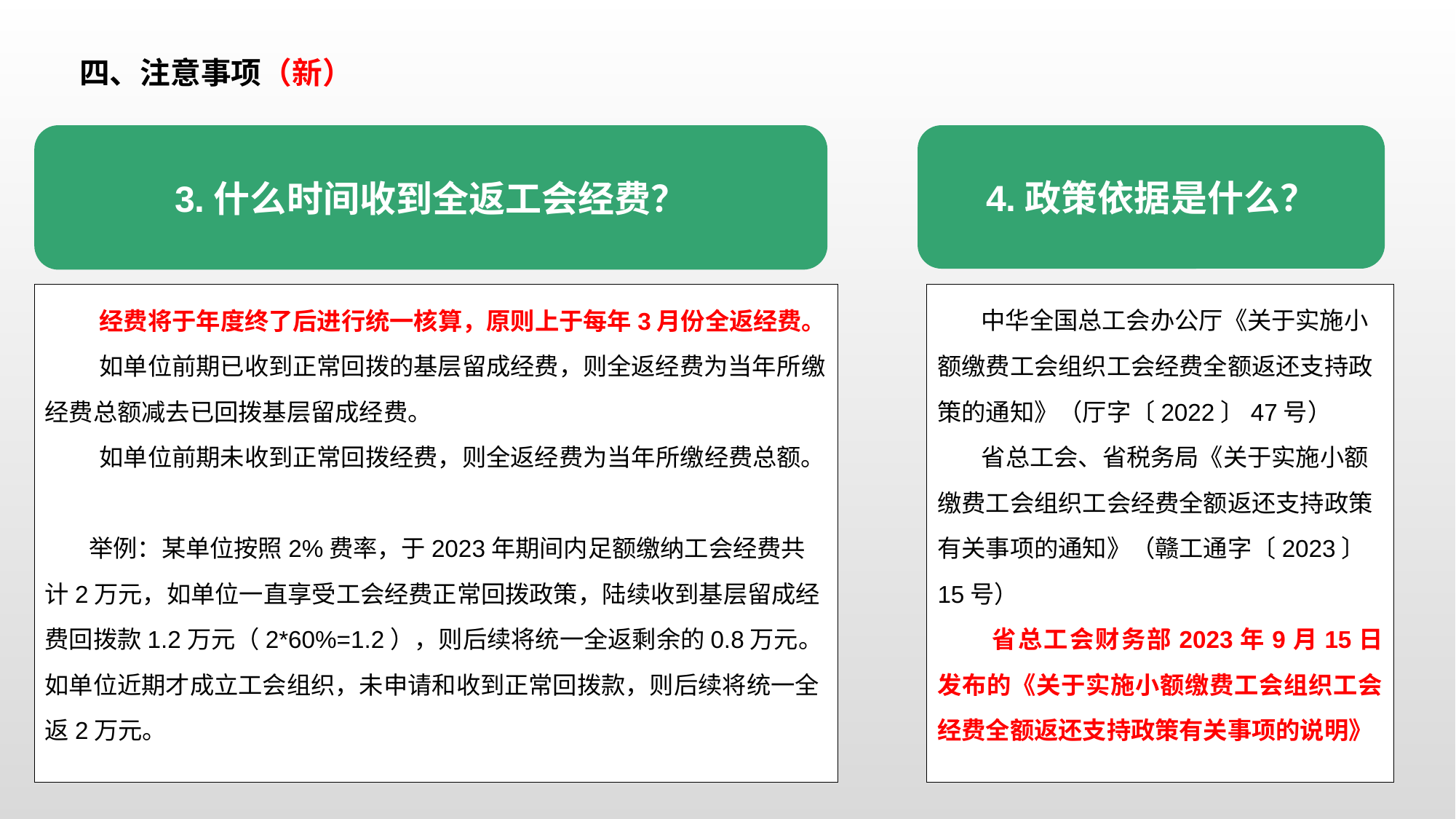

四、注意事项（新）

3.什么时间收到全返工会经费？
4.政策依据是什么？
经费将于年度终了后进行统一核算，原则上于每年3月份全返经费。
如单位前期已收到正常回拨的基层留成经费，则全返经费为当年所缴经费总额减去已回拨基层留成经费。
如单位前期未收到正常回拨经费，则全返经费为当年所缴经费总额。

       举例：某单位按照2%费率，于2023年期间内足额缴纳工会经费共计2万元，如单位一直享受工会经费正常回拨政策，陆续收到基层留成经费回拨款1.2万元（2*60%=1.2），则后续将统一全返剩余的0.8万元。如单位近期才成立工会组织，未申请和收到正常回拨款，则后续将统一全返2万元。
      中华全国总工会办公厅《关于实施小额缴费工会组织工会经费全额返还支持政策的通知》（厅字〔2022〕47号）
       省总工会、省税务局《关于实施小额缴费工会组织工会经费全额返还支持政策有关事项的通知》（赣工通字〔2023〕15号）
省总工会财务部2023年9月15日发布的《关于实施小额缴费工会组织工会经费全额返还支持政策有关事项的说明》